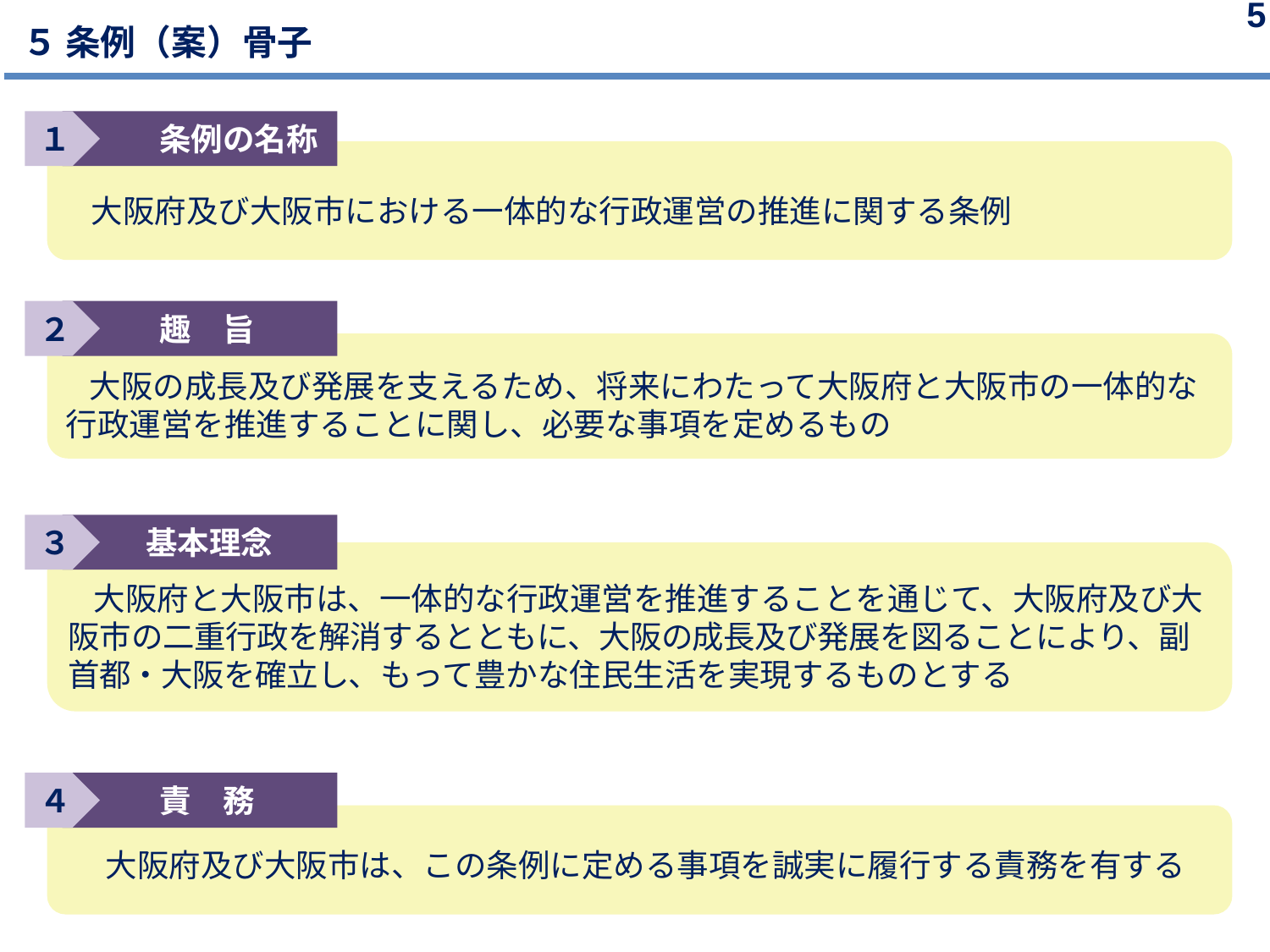

5
  ５ 条例（案）骨子
１
　　　条例の名称
大阪府及び大阪市における一体的な行政運営の推進に関する条例
２
　　　趣　旨

大阪の成長及び発展を支えるため、将来にわたって大阪府と大阪市の一体的な行政運営を推進することに関し、必要な事項を定めるもの
３
　　 基本理念

大阪府と大阪市は、一体的な行政運営を推進することを通じて、大阪府及び大阪市の二重行政を解消するとともに、大阪の成長及び発展を図ることにより、副首都・大阪を確立し、もって豊かな住民生活を実現するものとする
４
　　　責　務
 大阪府及び大阪市は、この条例に定める事項を誠実に履行する責務を有する